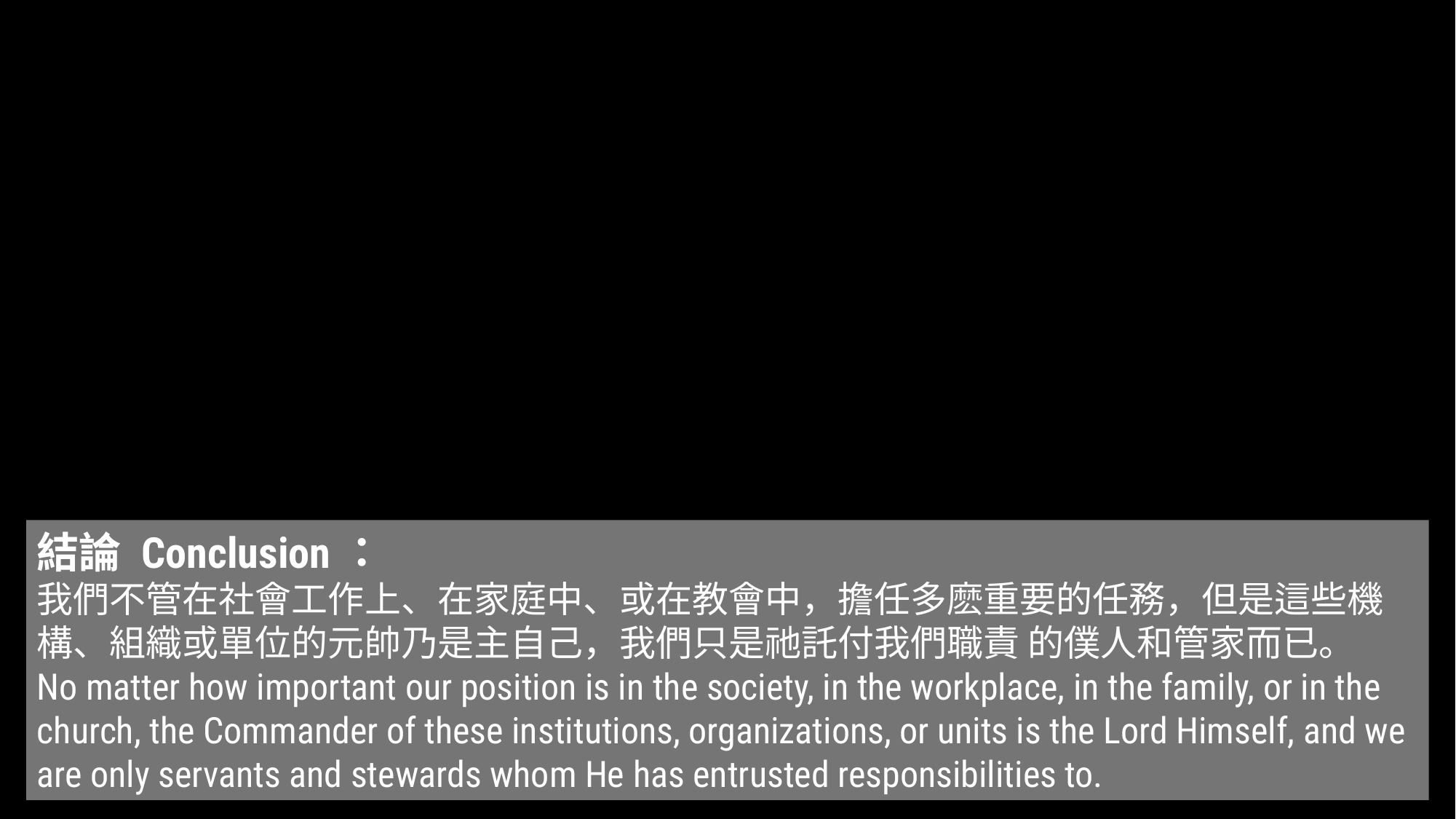

結論 Conclusion：
我們不管在社會工作上、在家庭中、或在教會中，擔任多麽重要的任務，但是這些機構、組織或單位的元帥乃是主自己，我們只是祂託付我們職責 的僕人和管家而已。
No matter how important our position is in the society, in the workplace, in the family, or in the church, the Commander of these institutions, organizations, or units is the Lord Himself, and we are only servants and stewards whom He has entrusted responsibilities to.